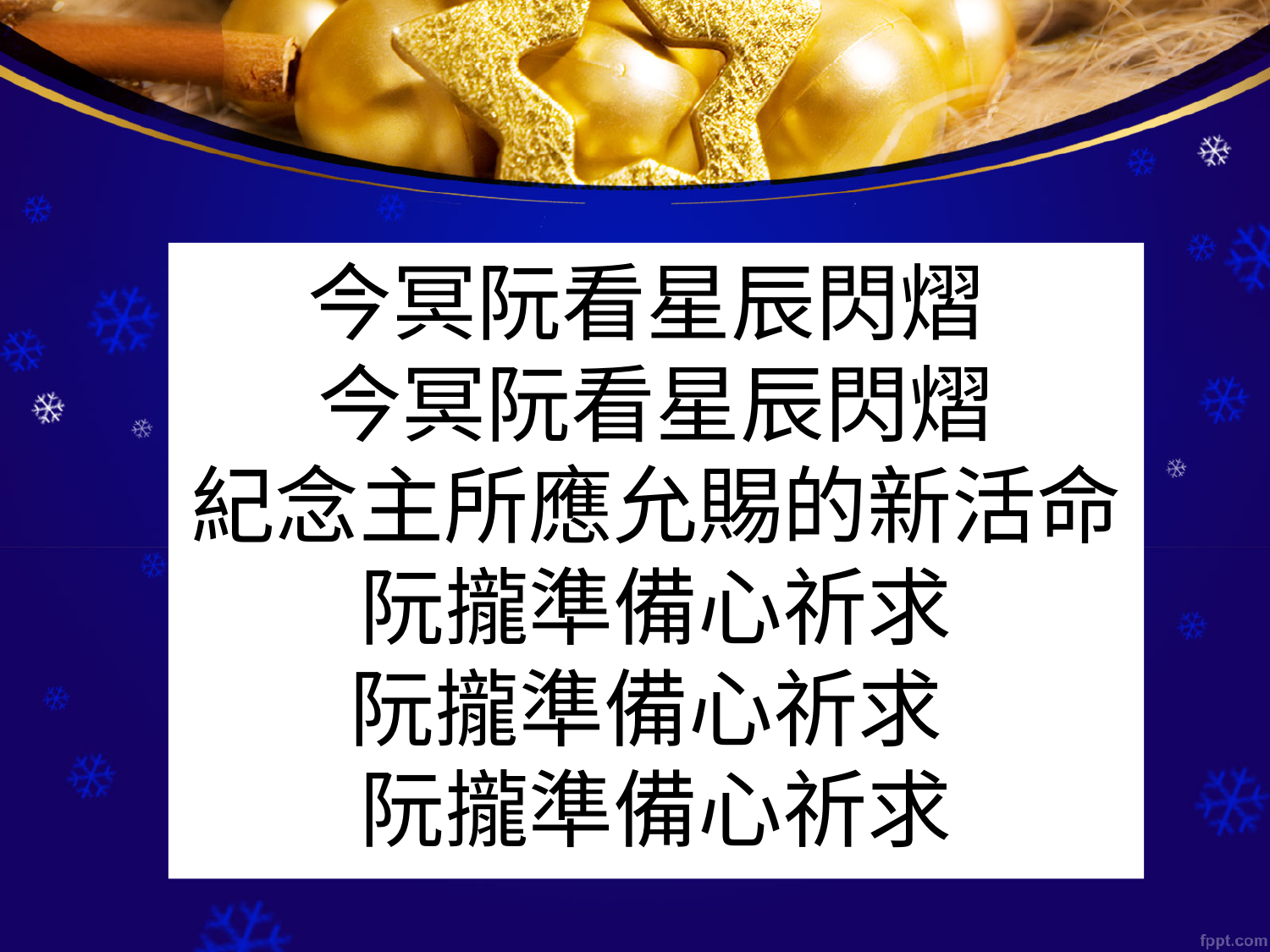

今冥阮看星辰閃熠
今冥阮看星辰閃熠
紀念主所應允賜的新活命 阮攏準備心祈求
阮攏準備心祈求
阮攏準備心祈求